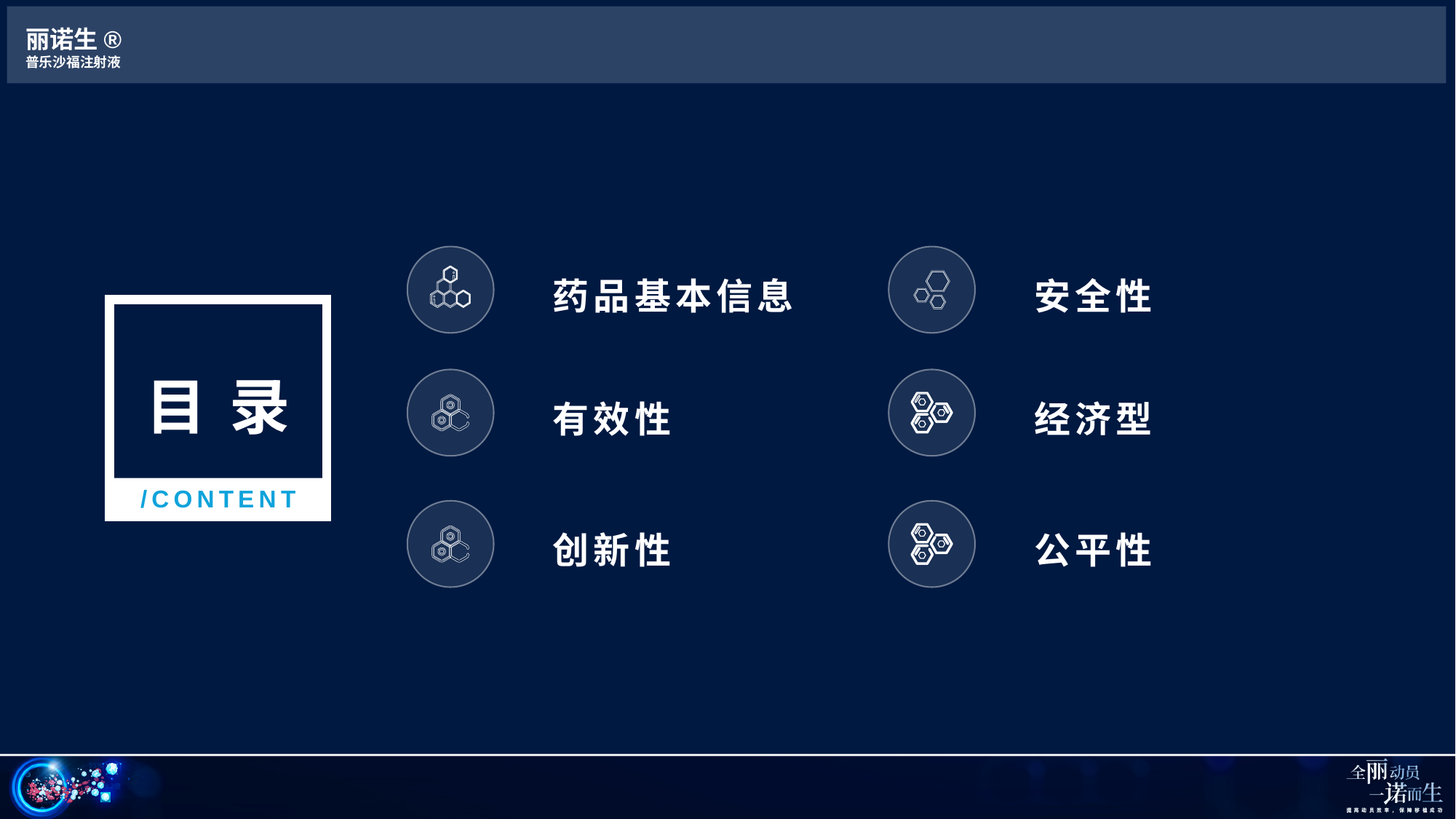

丽诺生®
普乐沙福注射液

药品基本信息
安全性

目 录

有效性
经济型

/CONTENT

创新性
公平性